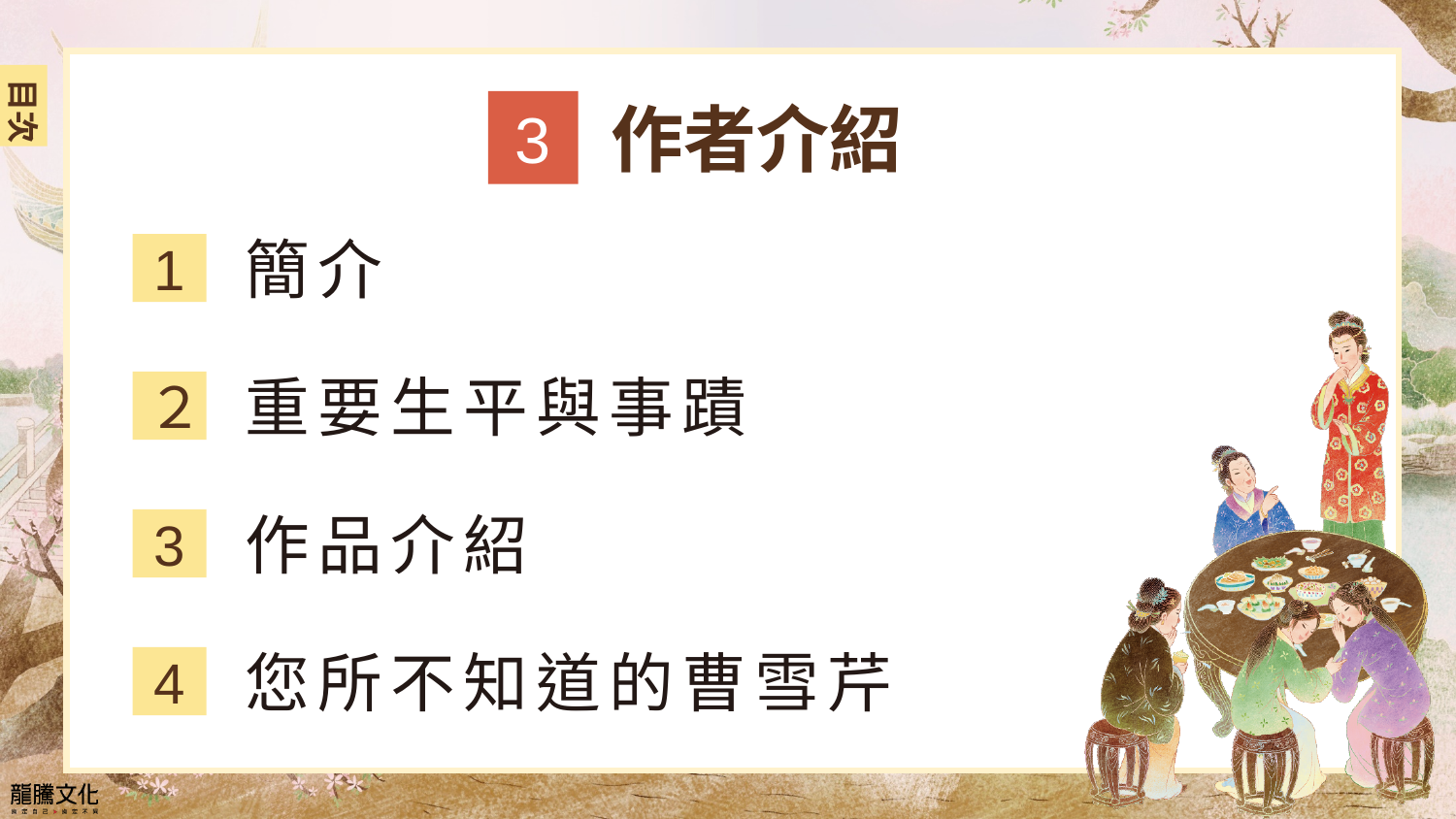

作者介紹
3
簡介

1
重要生平與事蹟

２
作品介紹

3
您所不知道的曹雪芹

4